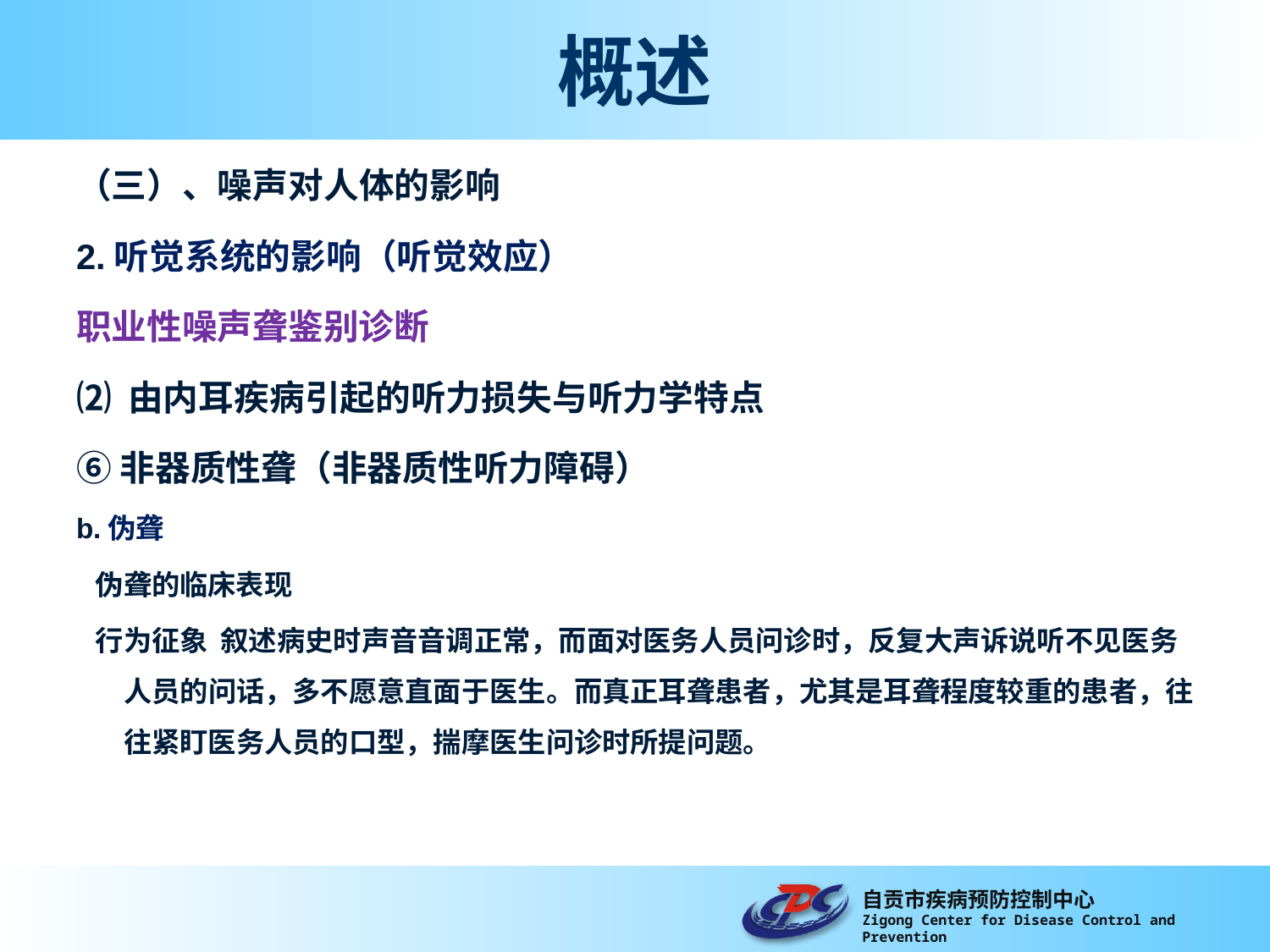

# 概述
（三）、噪声对人体的影响
2.听觉系统的影响（听觉效应）
职业性噪声聋鉴别诊断
⑵ 由内耳疾病引起的听力损失与听力学特点
⑥非器质性聋（非器质性听力障碍）
b.伪聋
  伪聋的临床表现
  行为征象  叙述病史时声音音调正常，而面对医务人员问诊时，反复大声诉说听不见医务人员的问话，多不愿意直面于医生。而真正耳聋患者，尤其是耳聋程度较重的患者，往往紧盯医务人员的口型，揣摩医生问诊时所提问题。

64